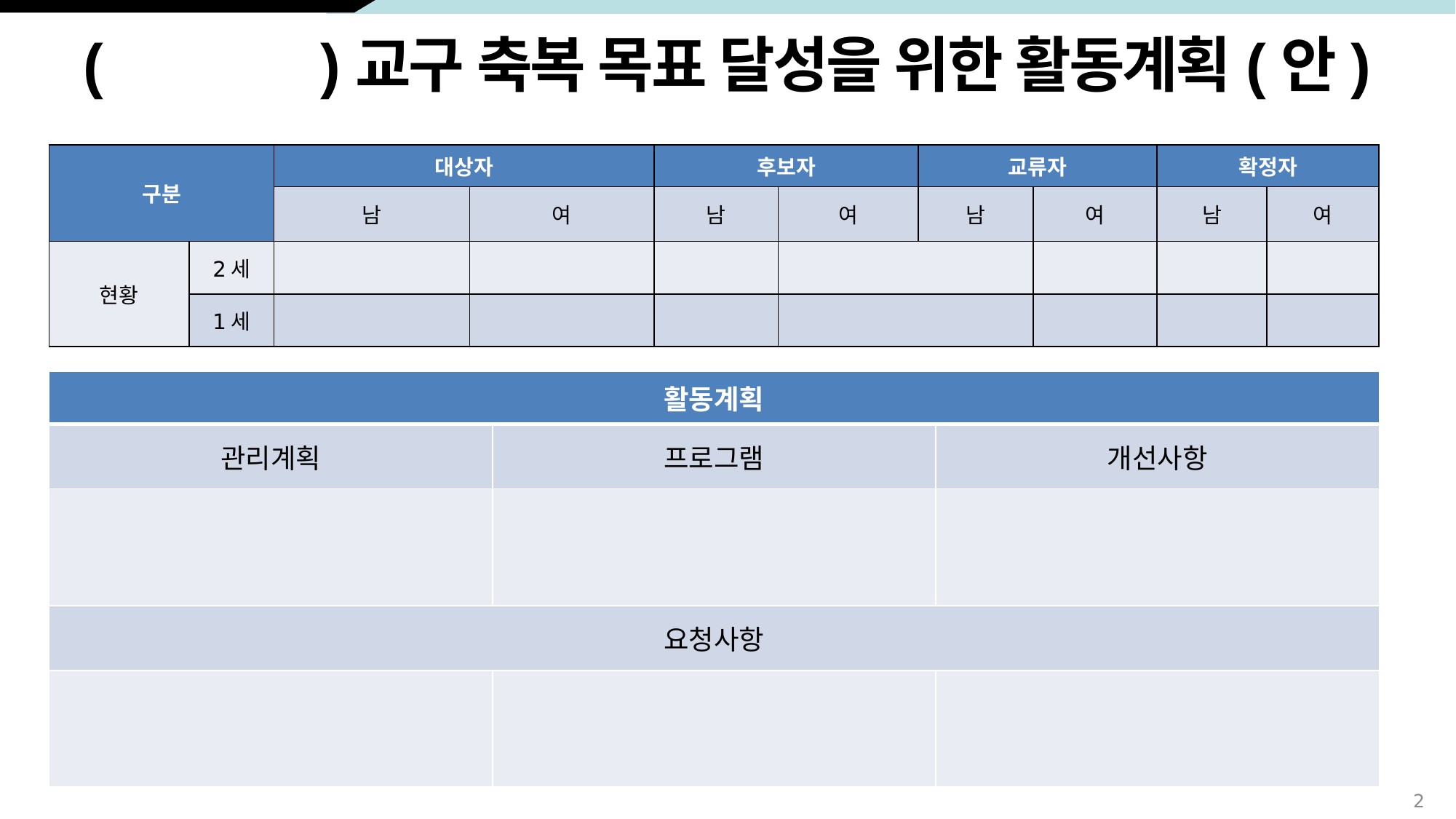

(               )교구 축복 목표 달성을 위한 활동계획(안)
| 구분 |  | 대상자 |  | 후보자 |  | 교류자 |  | 확정자 |  |
| --- | --- | --- | --- | --- | --- | --- | --- | --- | --- |
|  |  | 남 | 여 | 남 | 여 | 남 | 여 | 남 | 여 |
| 현황 | 2세 |  |  |  |  |  |  |  |  |
|  | 1세 |  |  |  |  |  |  |  |  |
| 활동계획 |  |  |
| --- | --- | --- |
| 관리계획 | 프로그램 | 개선사항 |
|  |  |  |
| 요청사항 |  |  |
|  |  |  |
2